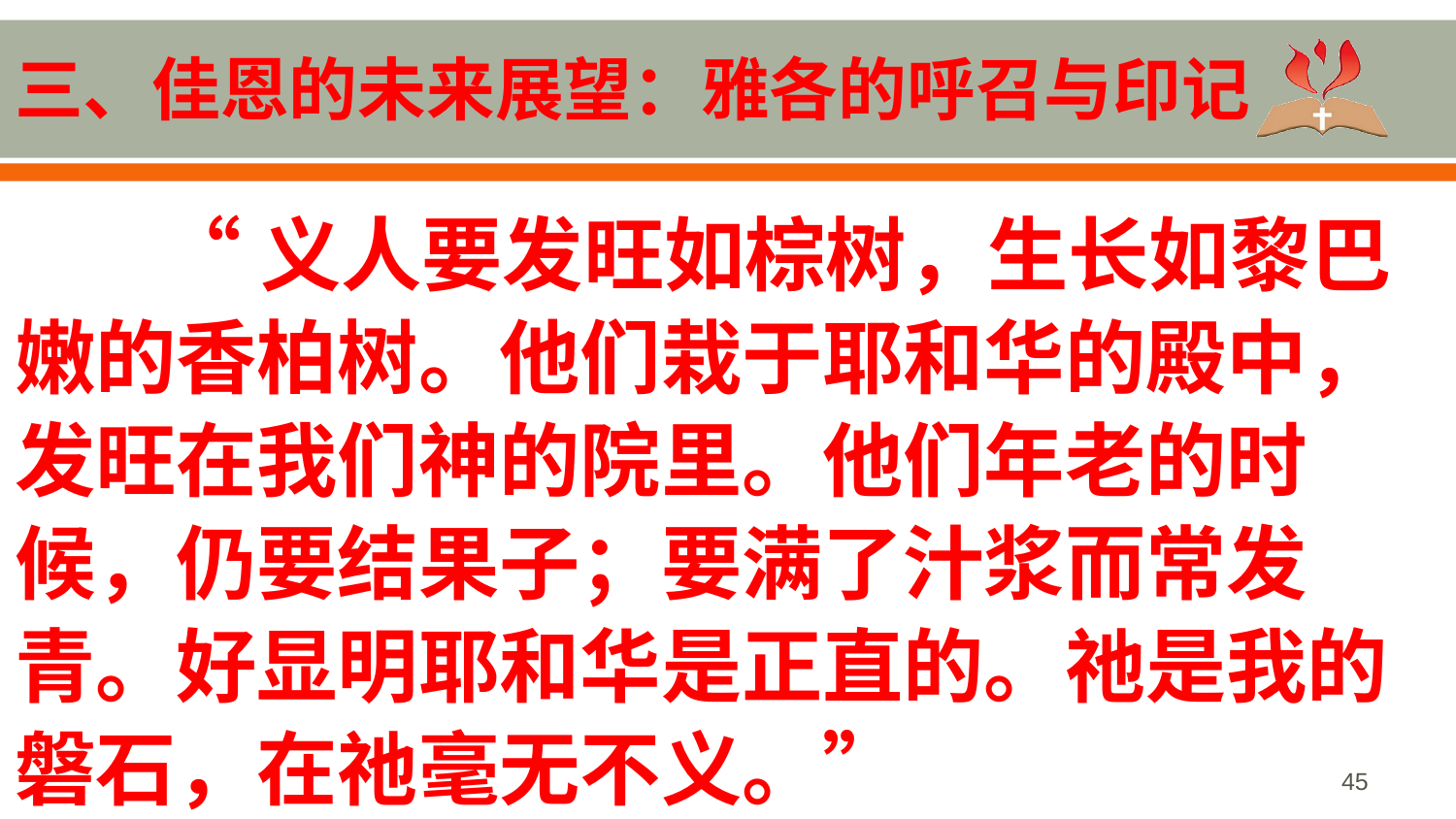

# 三、佳恩的未来展望：雅各的呼召与印记
“义人要发旺如棕树，生长如黎巴嫩的香柏树。他们栽于耶和华的殿中，发旺在我们神的院里。他们年老的时候，仍要结果子；要满了汁浆而常发青。好显明耶和华是正直的。祂是我的磐石，在祂毫无不义。”

45